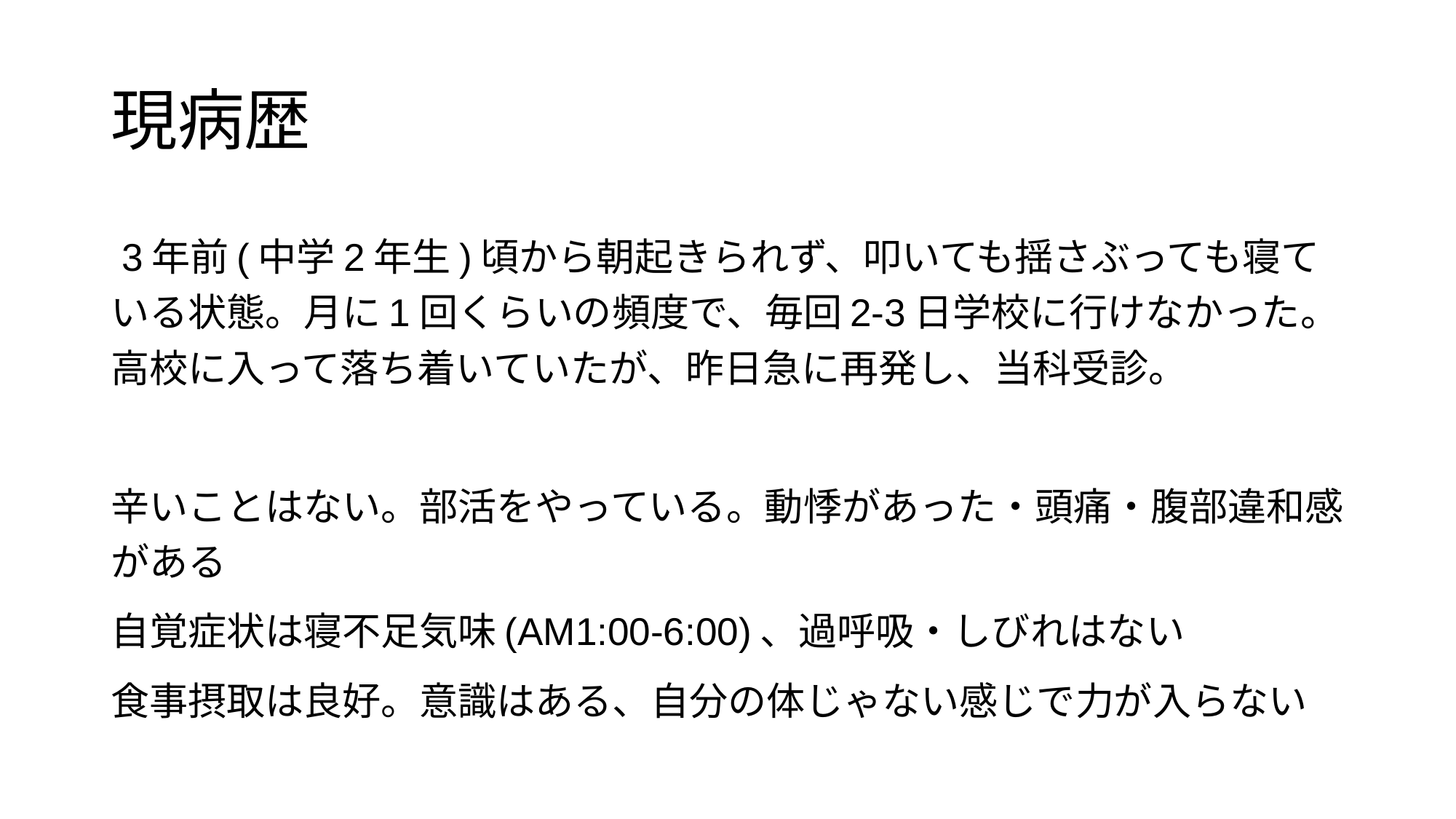

# 現病歴
 3年前(中学2年生)頃から朝起きられず、叩いても揺さぶっても寝ている状態。月に1回くらいの頻度で、毎回2-3日学校に行けなかった。高校に入って落ち着いていたが、昨日急に再発し、当科受診。

辛いことはない。部活をやっている。動悸があった・頭痛・腹部違和感がある
自覚症状は寝不足気味(AM1:00-6:00)、過呼吸・しびれはない
食事摂取は良好。意識はある、自分の体じゃない感じで力が入らない